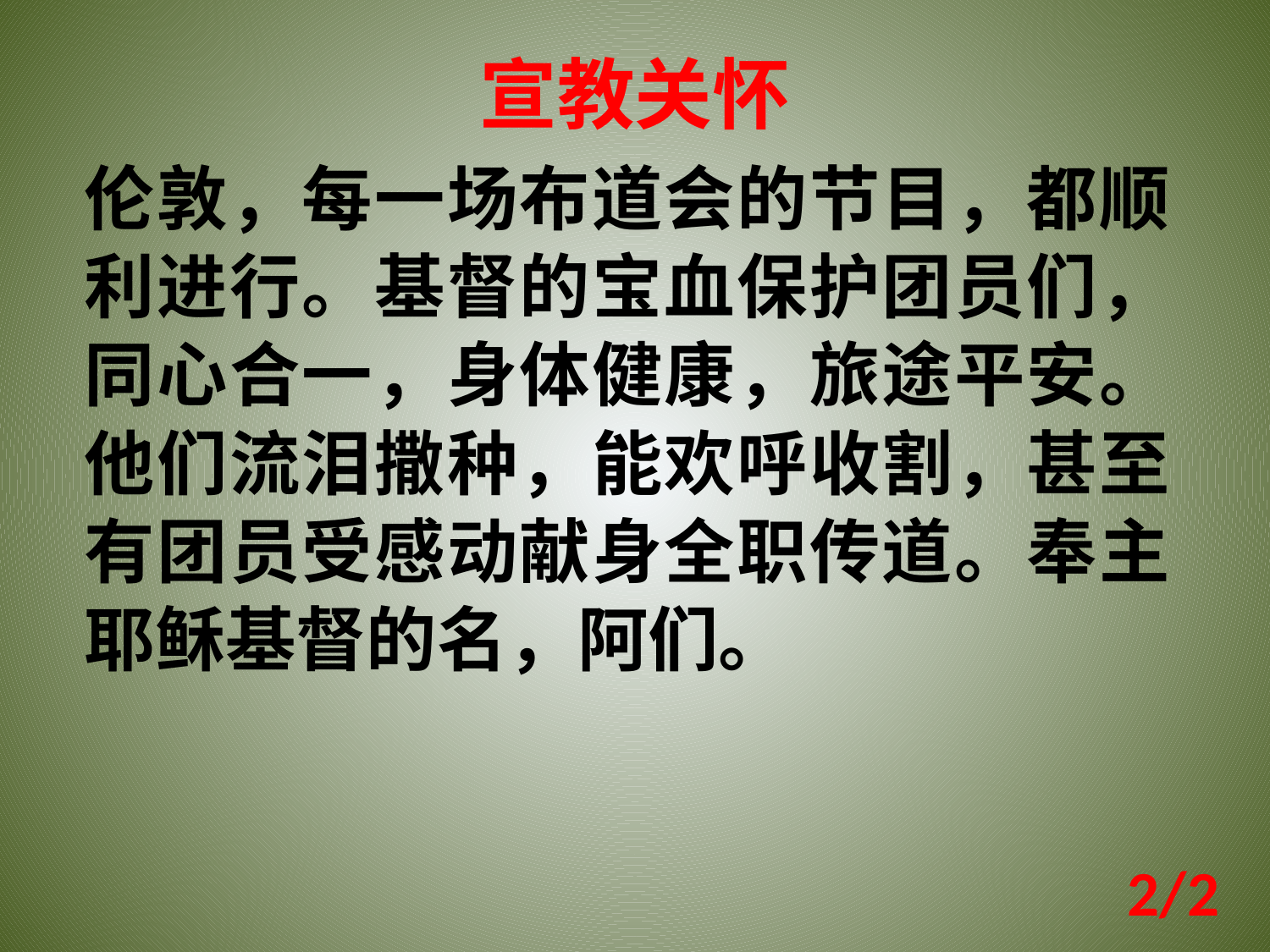

宣教关怀
伦敦，每一场布道会的节目，都顺利进行。基督的宝血保护团员们，同心合一，身体健康，旅途平安。他们流泪撒种，能欢呼收割，甚至有团员受感动献身全职传道。奉主耶稣基督的名，阿们。
2/2